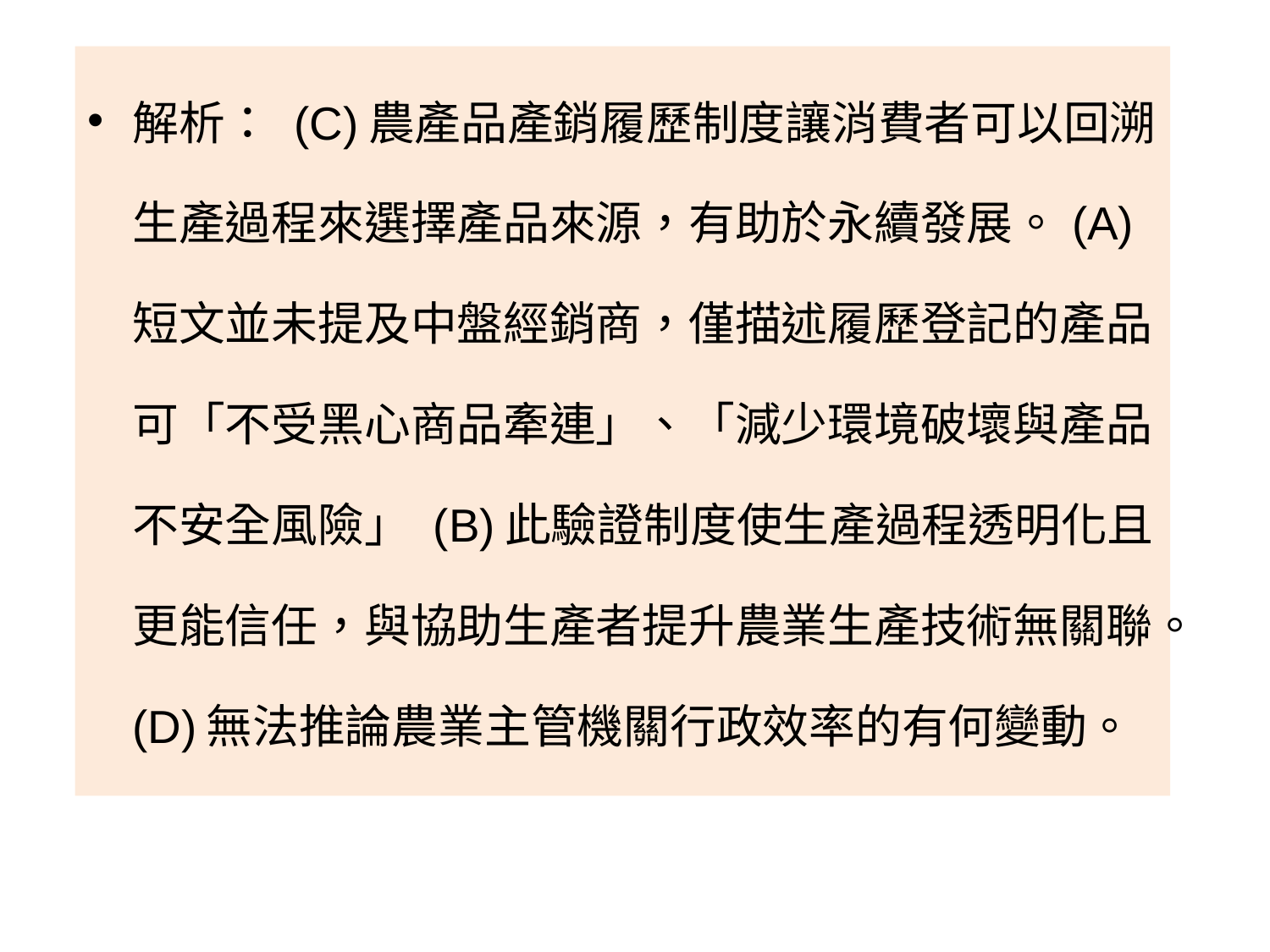

解析： (C)農產品產銷履歷制度讓消費者可以回溯生產過程來選擇產品來源，有助於永續發展。(A) 短文並未提及中盤經銷商，僅描述履歷登記的產品可「不受黑心商品牽連」、「減少環境破壞與產品不安全風險」 (B)此驗證制度使生產過程透明化且更能信任，與協助生產者提升農業生產技術無關聯。(D)無法推論農業主管機關行政效率的有何變動。